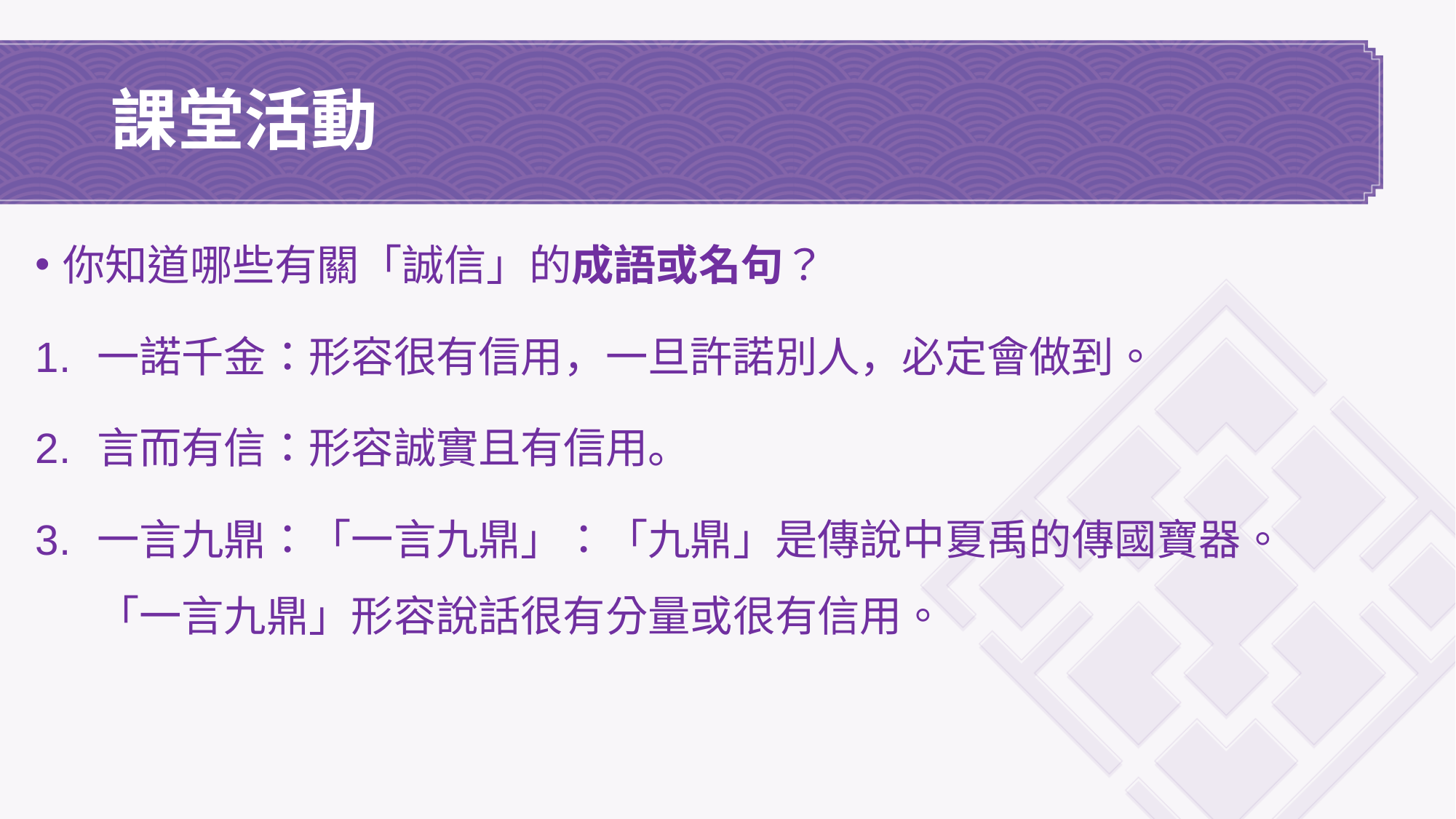

# 課堂活動
你知道哪些有關「誠信」的成語或名句？
一諾千金：形容很有信用，一旦許諾別人，必定會做到。
言而有信：形容誠實且有信用。
一言九鼎：「一言九鼎」：「九鼎」是傳說中夏禹的傳國寶器。「一言九鼎」形容說話很有分量或很有信用。